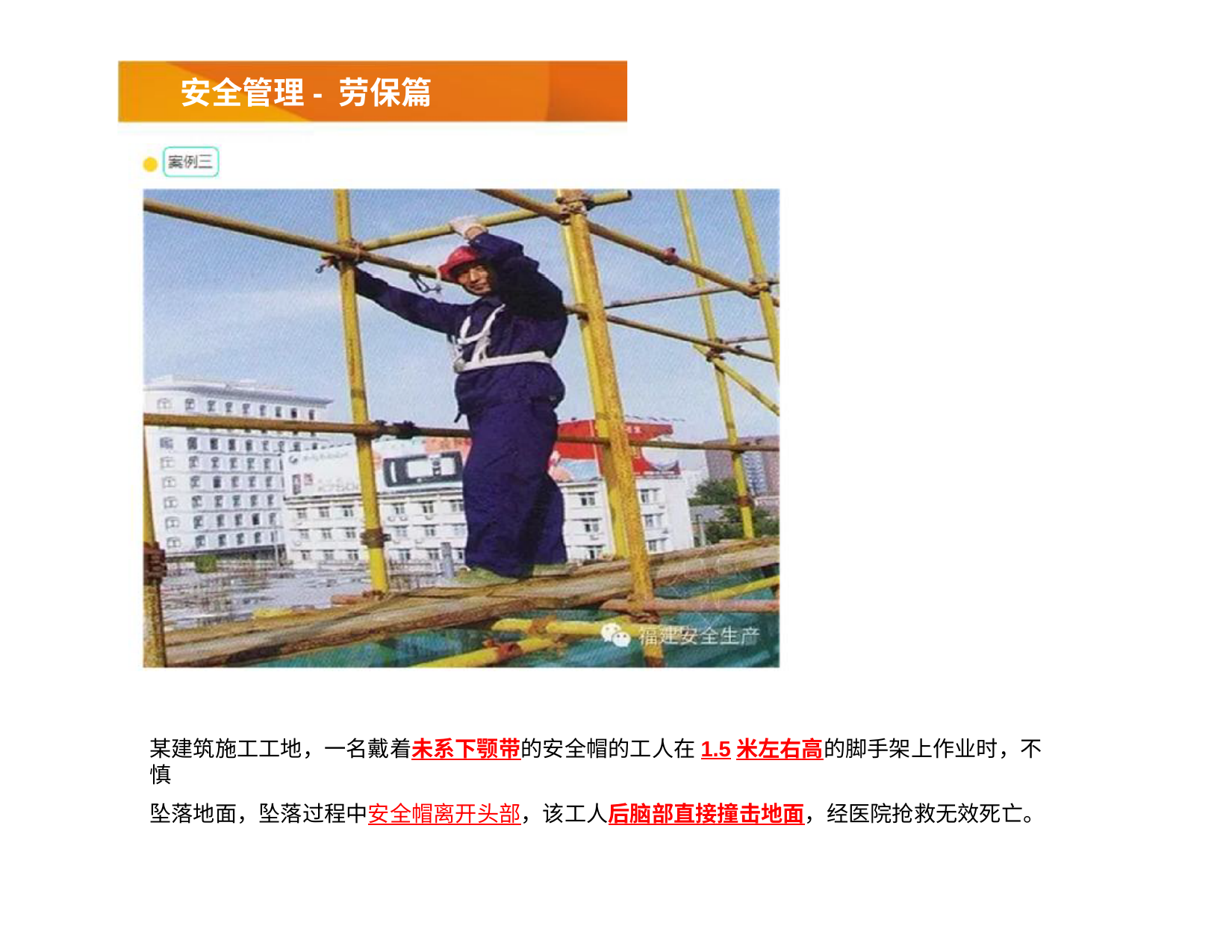

# 安全管理- 劳保篇

某建筑施工工地，一名戴着未系下颚带的安全帽的工人在1.5米左右高的脚手架上作业时，不慎
坠落地面，坠落过程中安全帽离开头部，该工人后脑部直接撞击地面，经医院抢救无效死亡。